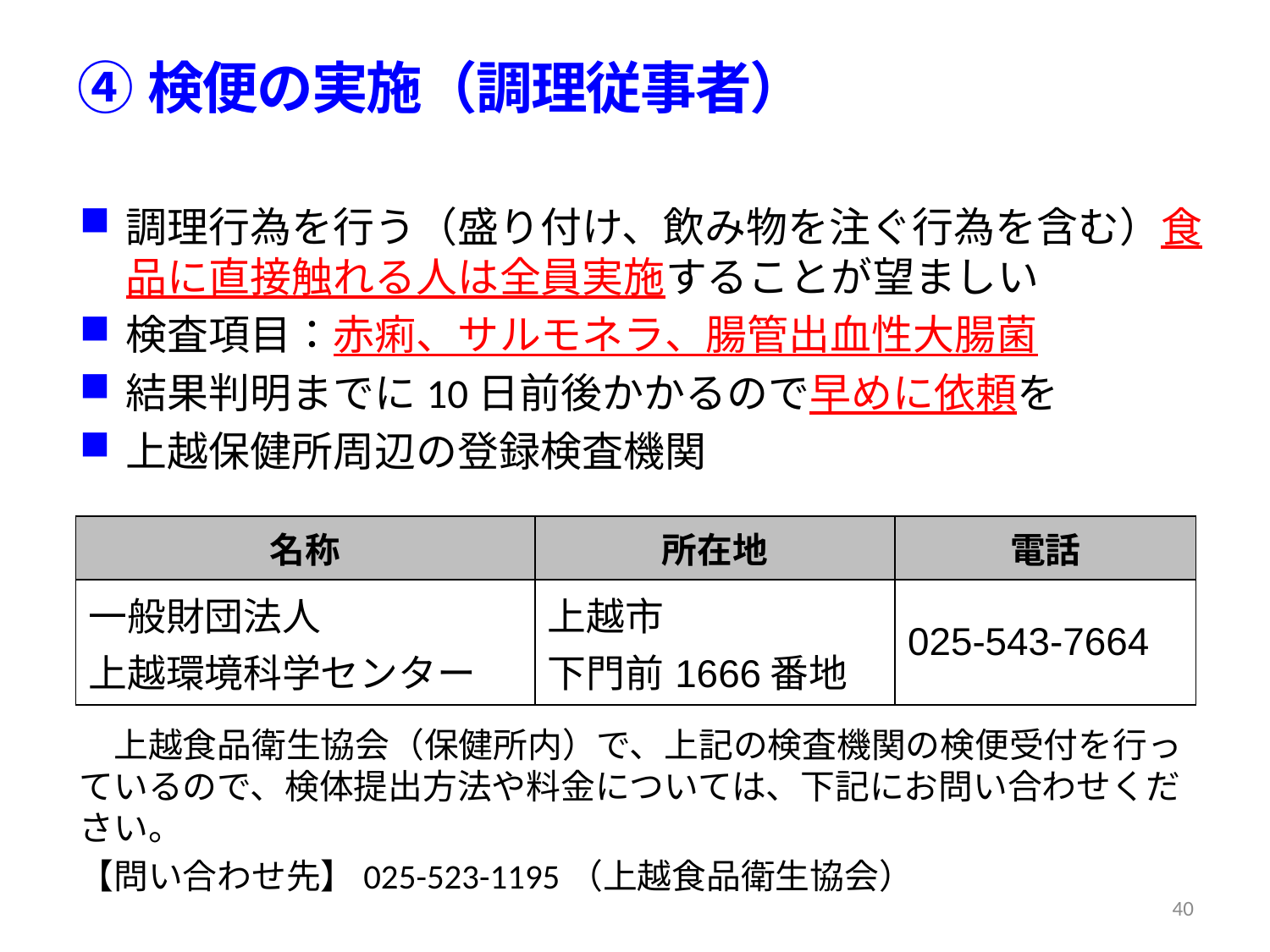

④検便の実施（調理従事者）
調理行為を行う（盛り付け、飲み物を注ぐ行為を含む）食品に直接触れる人は全員実施することが望ましい
検査項目：赤痢、サルモネラ、腸管出血性大腸菌
結果判明までに10日前後かかるので早めに依頼を
上越保健所周辺の登録検査機関

　上越食品衛生協会（保健所内）で、上記の検査機関の検便受付を行っているので、検体提出方法や料金については、下記にお問い合わせください。
【問い合わせ先】025-523-1195（上越食品衛生協会）
| 名称 | 所在地 | 電話 |
| --- | --- | --- |
| 一般財団法人 上越環境科学センター | 上越市 下門前1666番地 | 025-543-7664 |
40